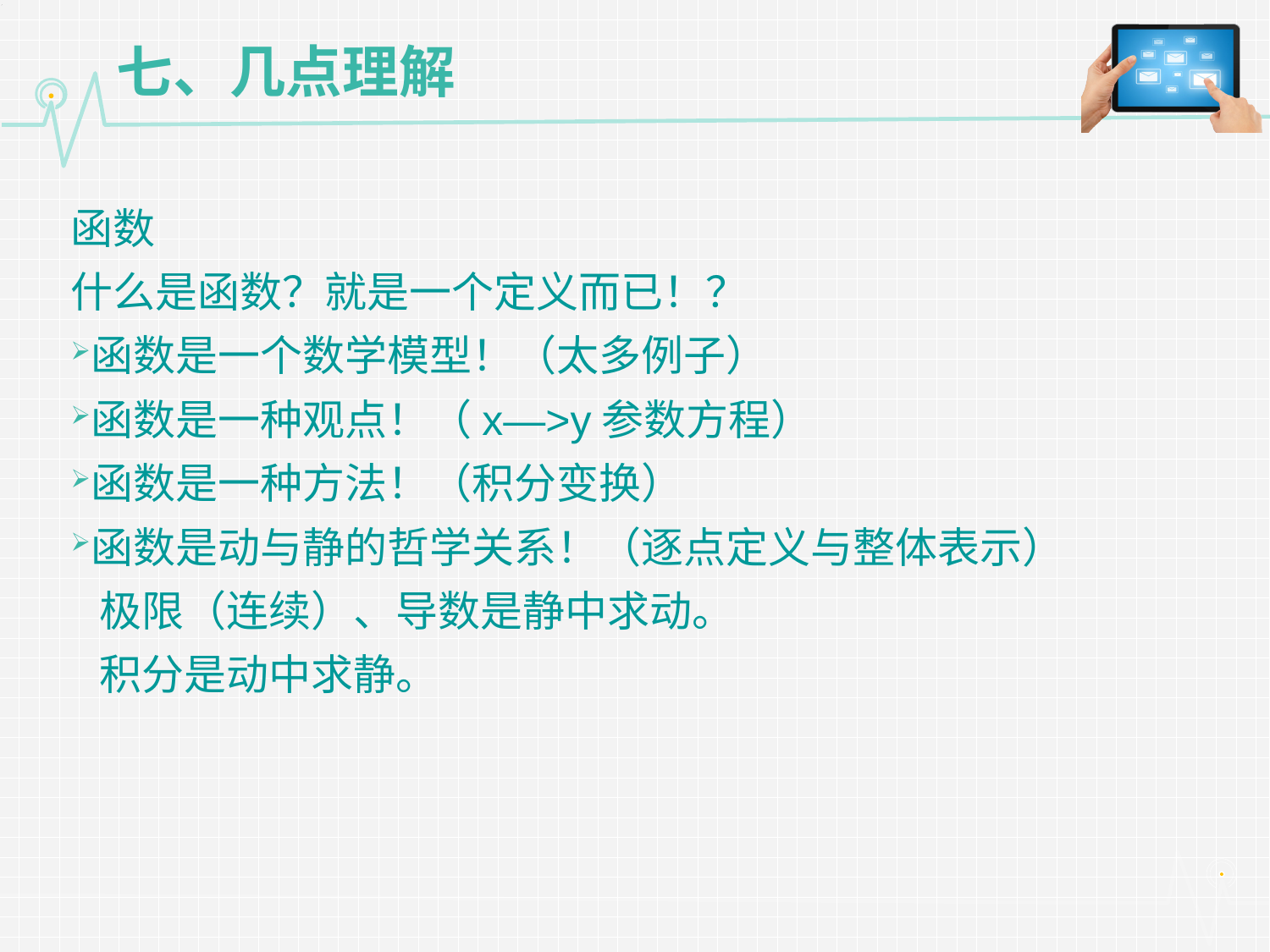

# 七、几点理解
函数
什么是函数？就是一个定义而已！？
函数是一个数学模型！（太多例子）
函数是一种观点！（x—>y参数方程）
函数是一种方法！（积分变换）
函数是动与静的哲学关系！（逐点定义与整体表示）
  极限（连续）、导数是静中求动。
  积分是动中求静。